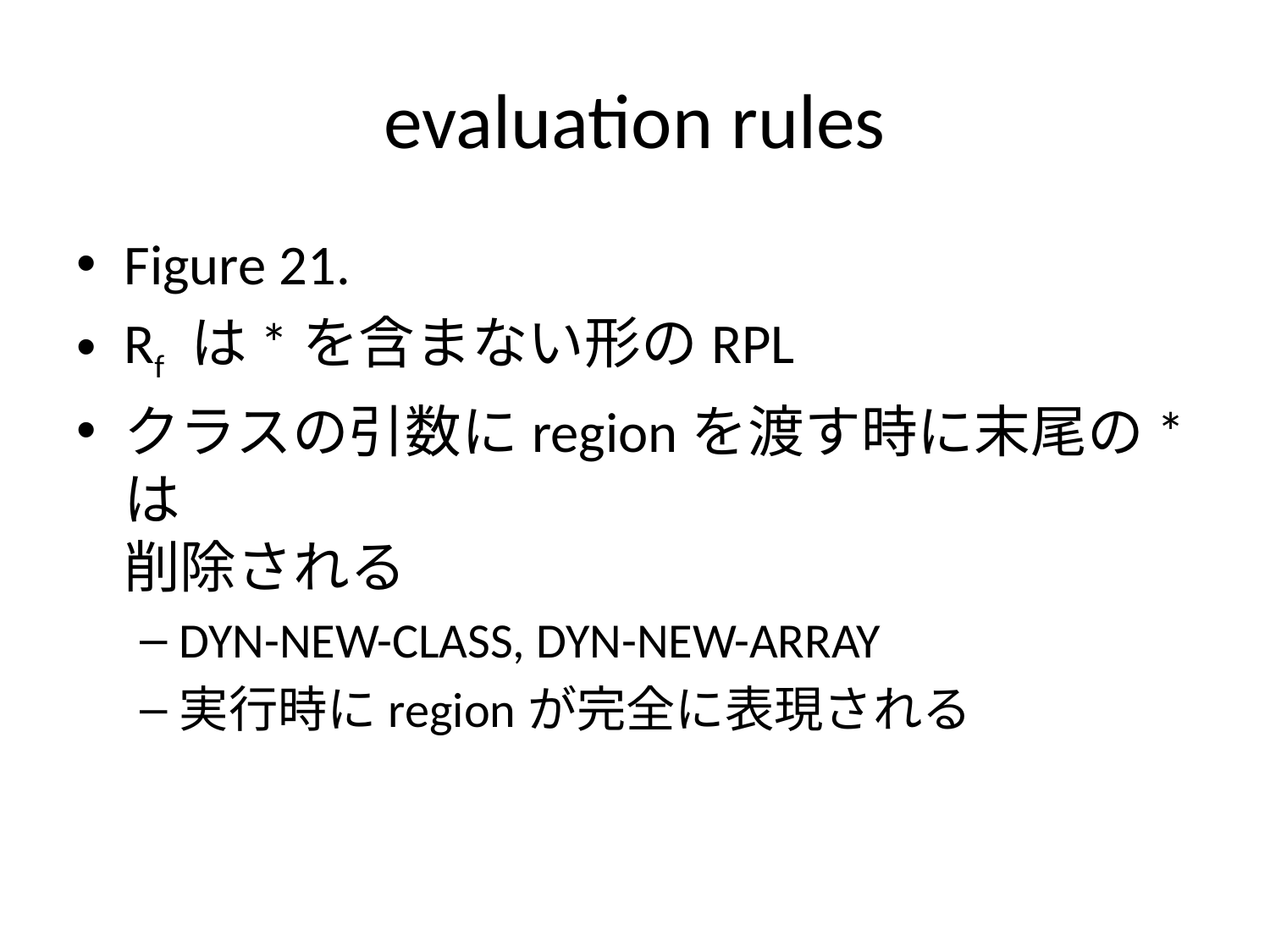

# evaluation rules
Figure 21.
Rf は*を含まない形のRPL
クラスの引数にregionを渡す時に末尾の*は
削除される
DYN-NEW-CLASS, DYN-NEW-ARRAY
実行時にregionが完全に表現される